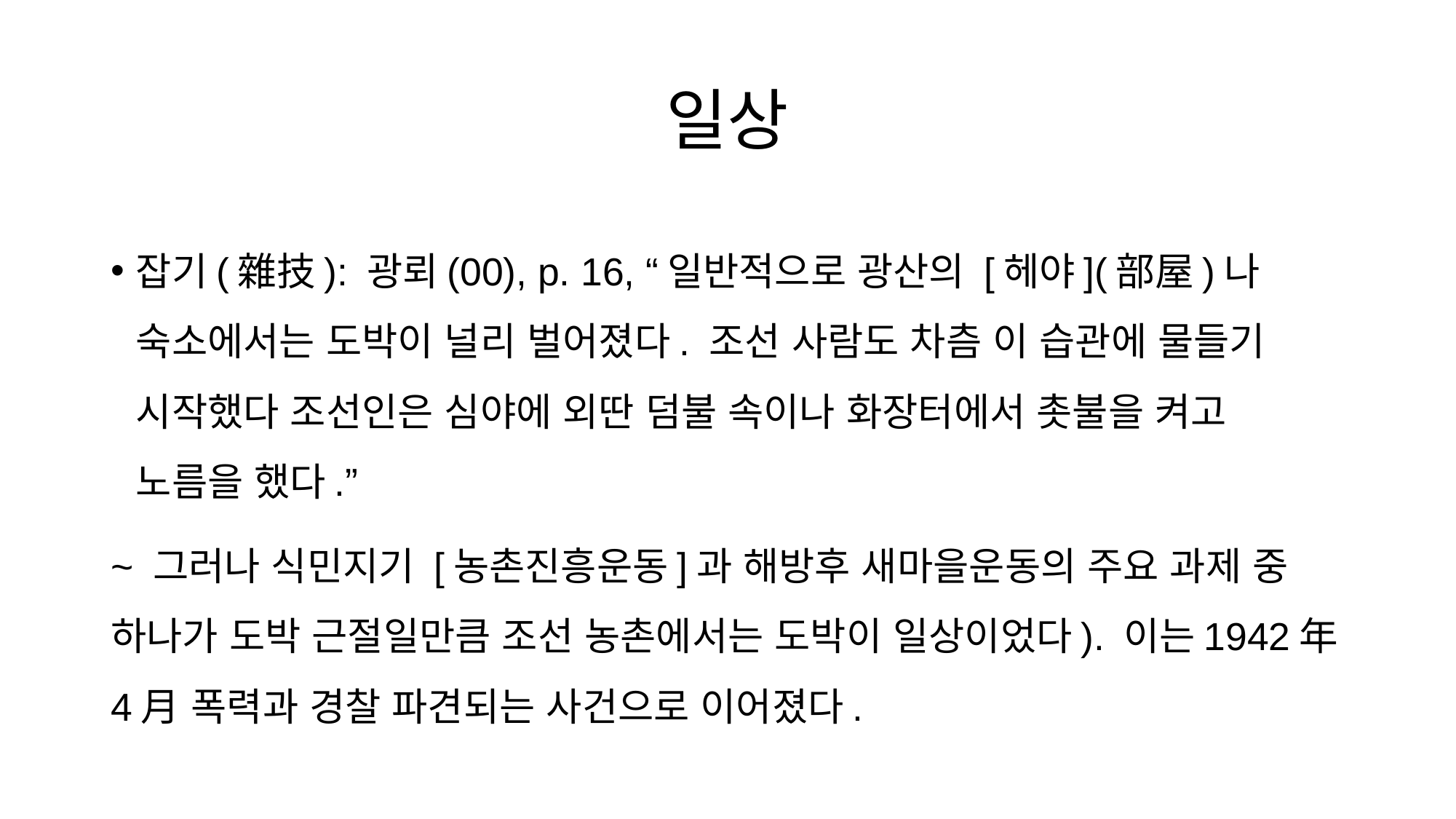

# 일상
잡기(雜技): 광뢰(00), p. 16, “일반적으로 광산의 [헤야](部屋)나 숙소에서는 도박이 널리 벌어졌다. 조선 사람도 차츰 이 습관에 물들기 시작했다 조선인은 심야에 외딴 덤불 속이나 화장터에서 촛불을 켜고 노름을 했다.”
~ 그러나 식민지기 [농촌진흥운동]과 해방후 새마을운동의 주요 과제 중 하나가 도박 근절일만큼 조선 농촌에서는 도박이 일상이었다). 이는1942年4月 폭력과 경찰 파견되는 사건으로 이어졌다.